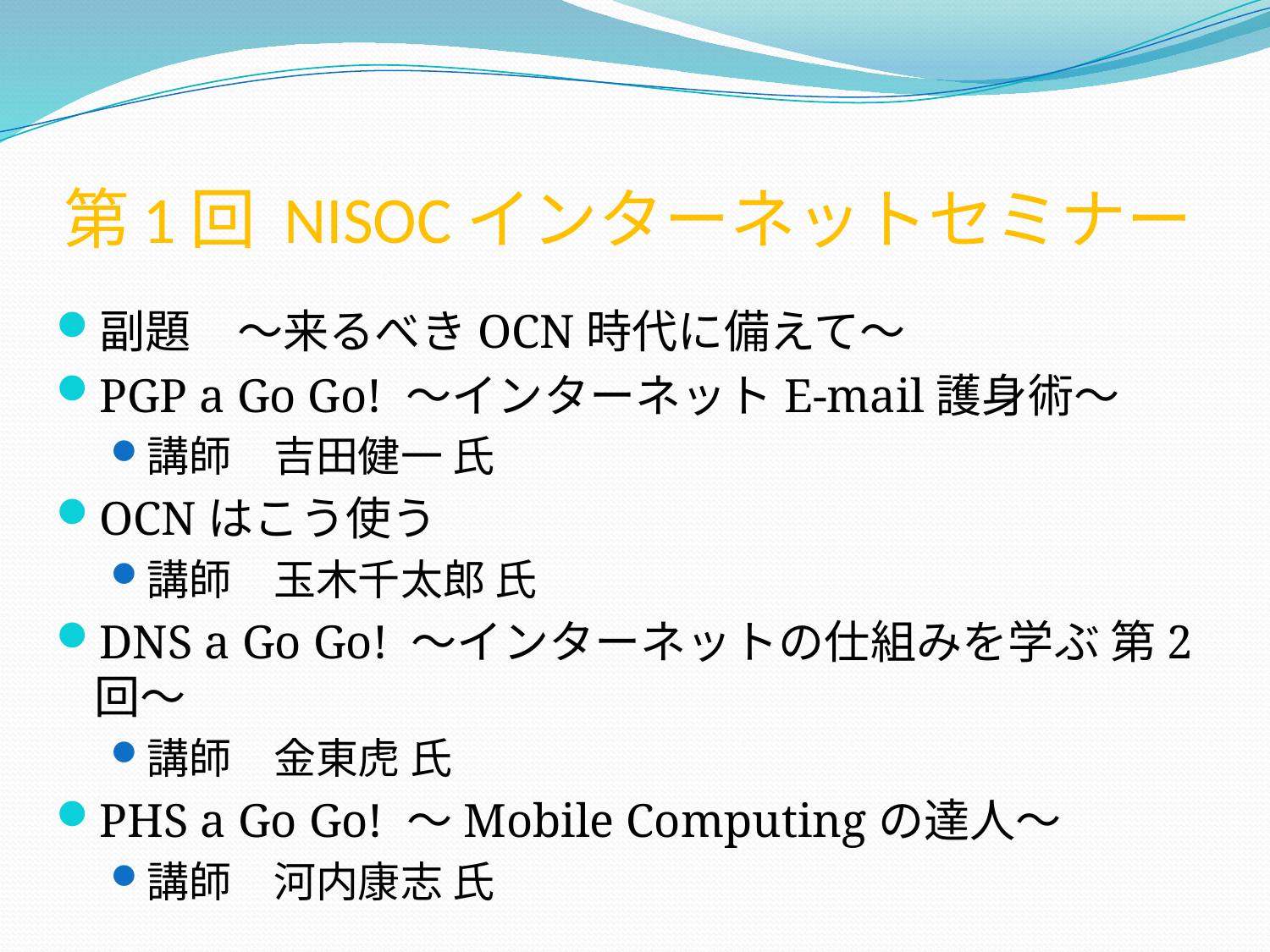

# 第1回 NISOCインターネットセミナー
副題　～来るべきOCN時代に備えて～
PGP a Go Go! ～インターネットE-mail護身術～
講師　吉田健一 氏
OCNはこう使う
講師　玉木千太郎 氏
DNS a Go Go! ～インターネットの仕組みを学ぶ 第2回～
講師　金東虎 氏
PHS a Go Go! ～Mobile Computingの達人～
講師　河内康志 氏